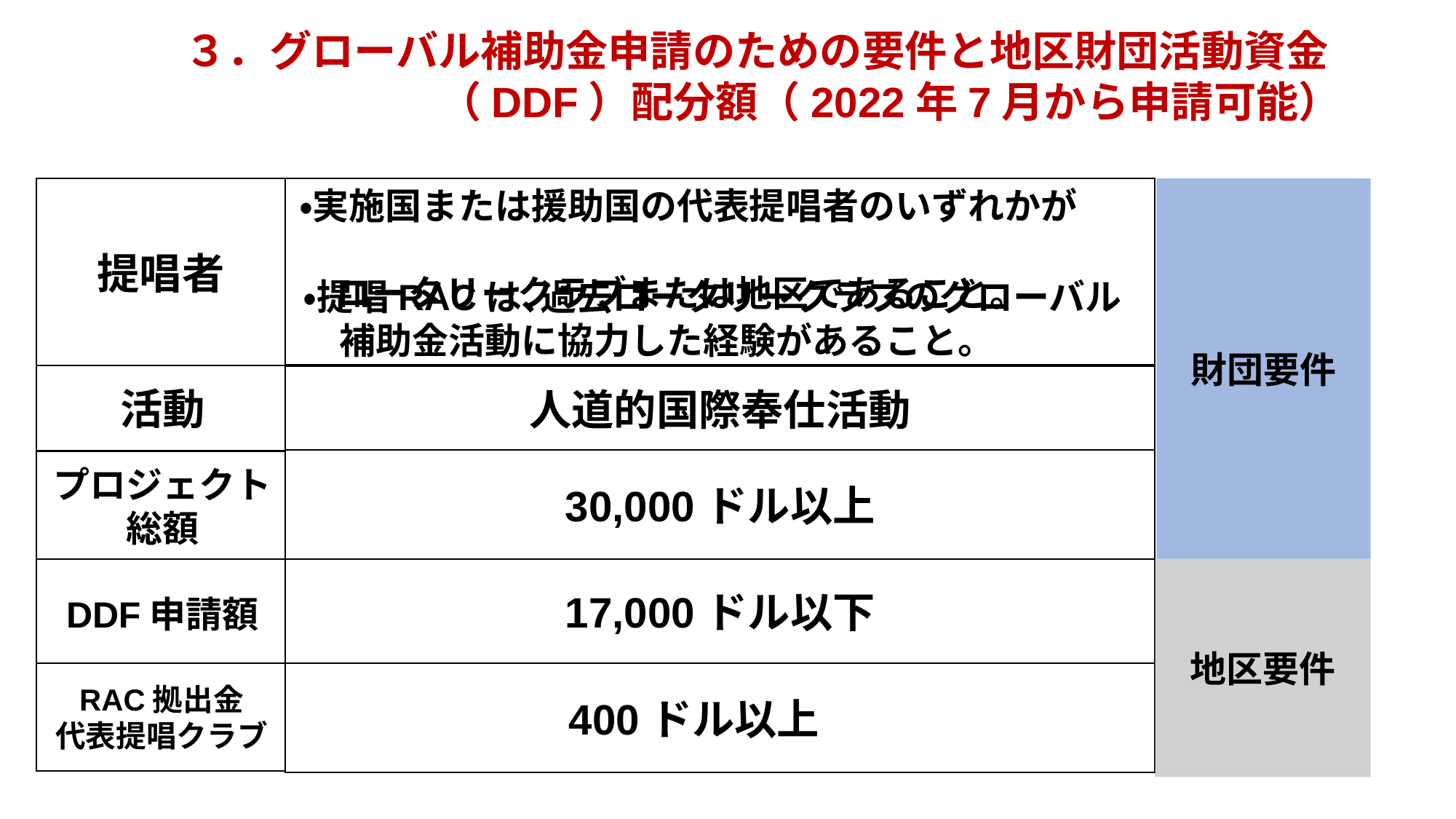

３．グローバル補助金申請のための要件と地区財団活動資金
　　　　　　（DDF）配分額（2022年7月から申請可能）
・実施国または援助国の代表提唱者のいずれかが
　ロータリークラブまたは地区であること。

提唱者
財団要件
・提唱RACは､過去ロータリークラブのグローバル
　補助金活動に協力した経験があること。
活動
人道的国際奉仕活動
30,000ドル以上
プロジェクト総額
地区要件
DDF申請額
17,000ドル以下
RAC拠出金
代表提唱クラブ
400ドル以上